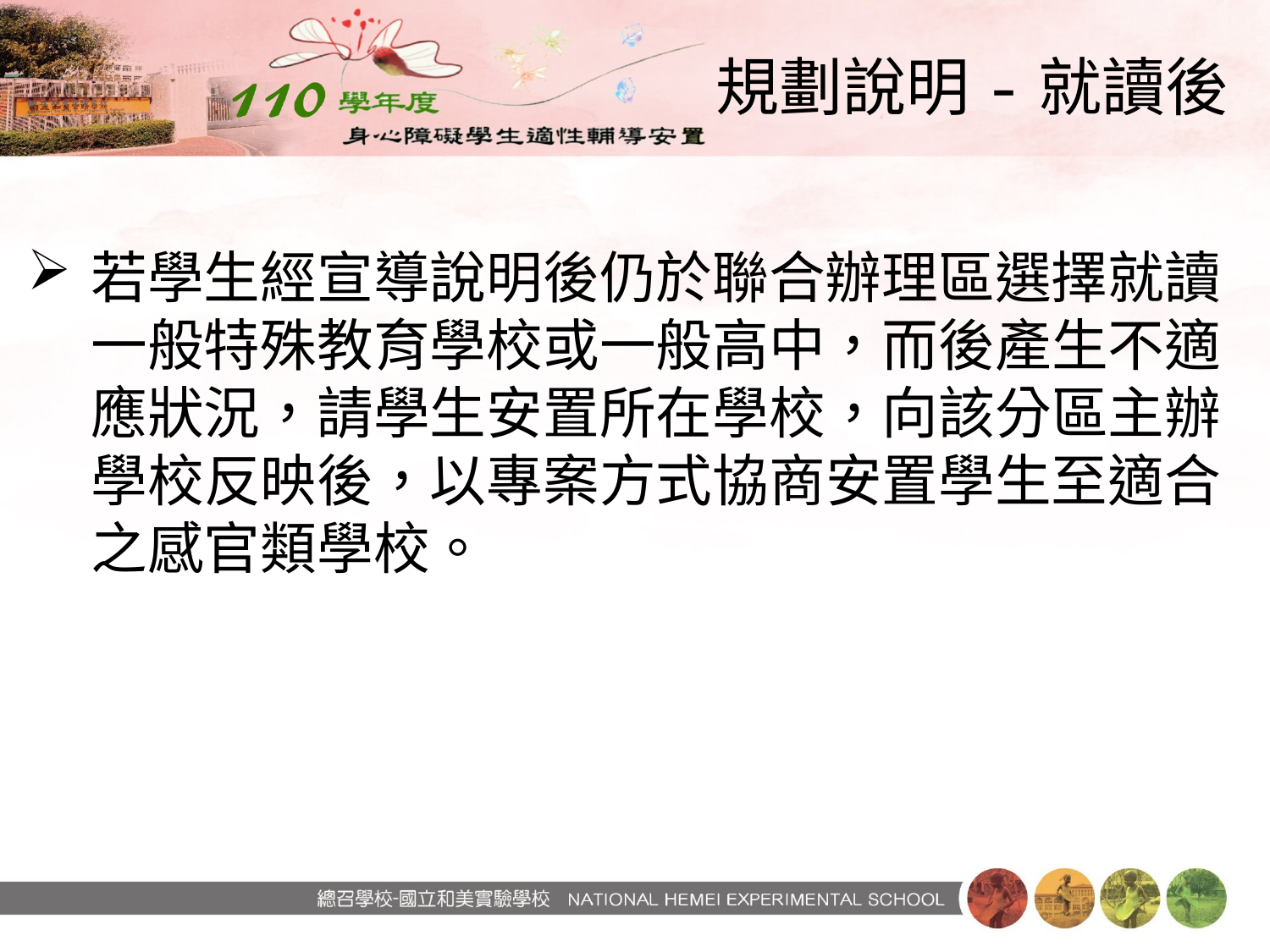

# 規劃說明-就讀後
若學生經宣導說明後仍於聯合辦理區選擇就讀一般特殊教育學校或一般高中，而後產生不適應狀況，請學生安置所在學校，向該分區主辦學校反映後，以專案方式協商安置學生至適合之感官類學校。